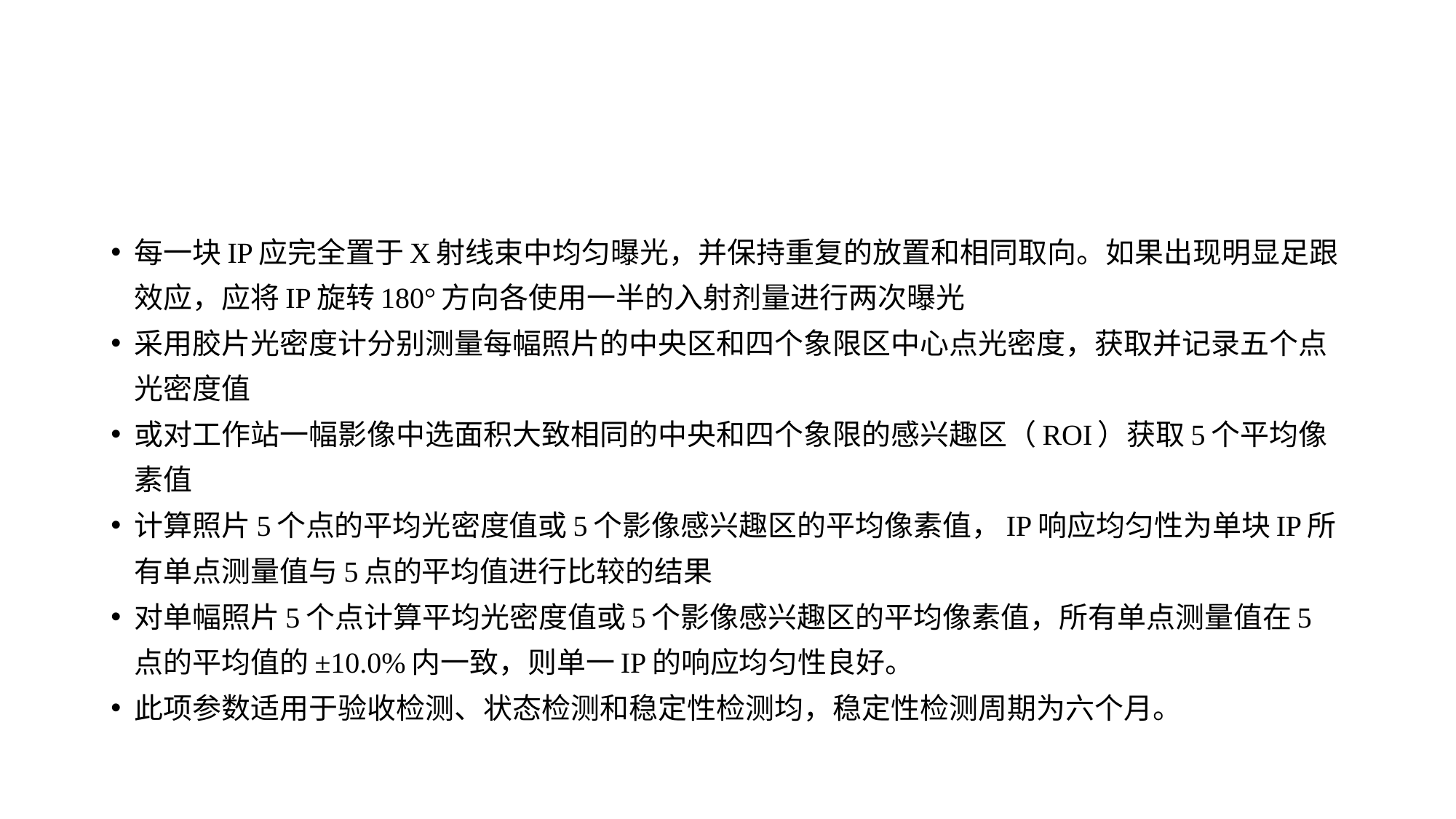

#
每一块IP应完全置于X射线束中均匀曝光，并保持重复的放置和相同取向。如果出现明显足跟效应，应将IP旋转180°方向各使用一半的入射剂量进行两次曝光
采用胶片光密度计分别测量每幅照片的中央区和四个象限区中心点光密度，获取并记录五个点光密度值
或对工作站一幅影像中选面积大致相同的中央和四个象限的感兴趣区（ROI）获取5个平均像素值
计算照片5个点的平均光密度值或5个影像感兴趣区的平均像素值，IP响应均匀性为单块IP所有单点测量值与5点的平均值进行比较的结果
对单幅照片5个点计算平均光密度值或5个影像感兴趣区的平均像素值，所有单点测量值在5点的平均值的±10.0%内一致，则单一IP的响应均匀性良好。
此项参数适用于验收检测、状态检测和稳定性检测均，稳定性检测周期为六个月。